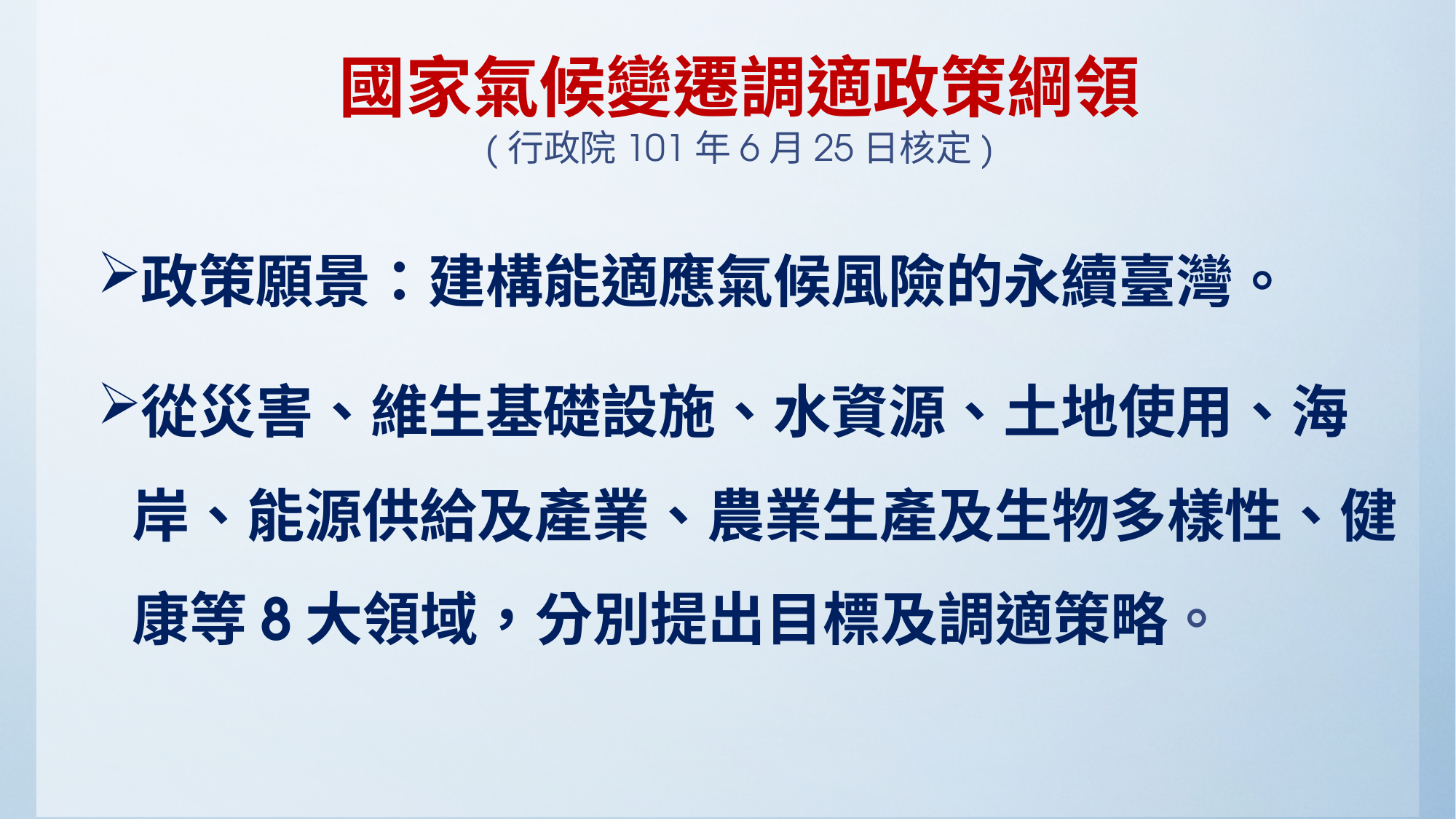

# 國家氣候變遷調適政策綱領 (行政院101年6月25日核定)
政策願景：建構能適應氣候風險的永續臺灣。
從災害、維生基礎設施、水資源、土地使用、海岸、能源供給及產業、農業生產及生物多樣性、健康等8大領域，分別提出目標及調適策略。